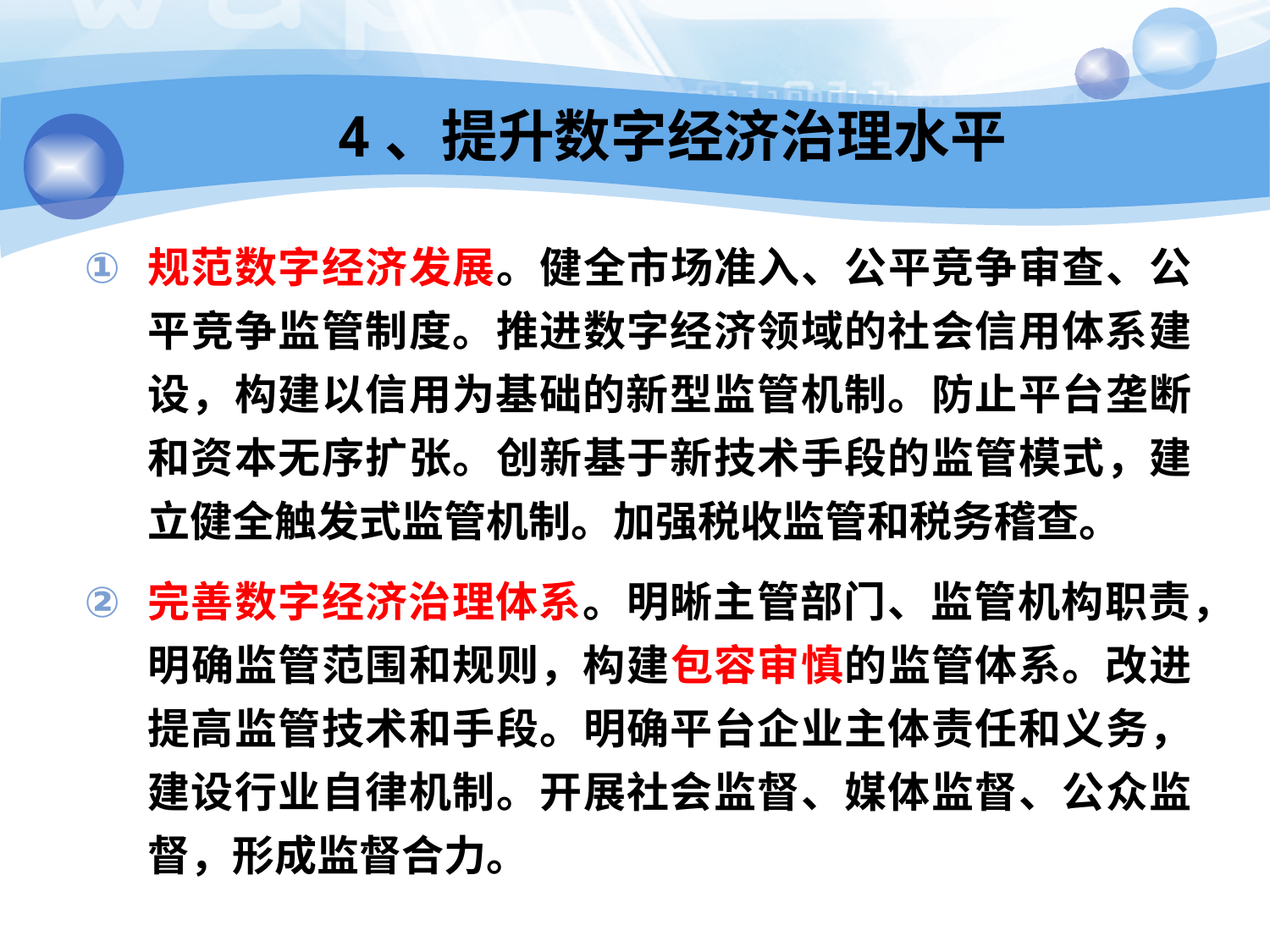

# 4、提升数字经济治理水平
规范数字经济发展。健全市场准入、公平竞争审查、公平竞争监管制度。推进数字经济领域的社会信用体系建设，构建以信用为基础的新型监管机制。防止平台垄断和资本无序扩张。创新基于新技术手段的监管模式，建立健全触发式监管机制。加强税收监管和税务稽查。
完善数字经济治理体系。明晰主管部门、监管机构职责，明确监管范围和规则，构建包容审慎的监管体系。改进提高监管技术和手段。明确平台企业主体责任和义务，建设行业自律机制。开展社会监督、媒体监督、公众监督，形成监督合力。